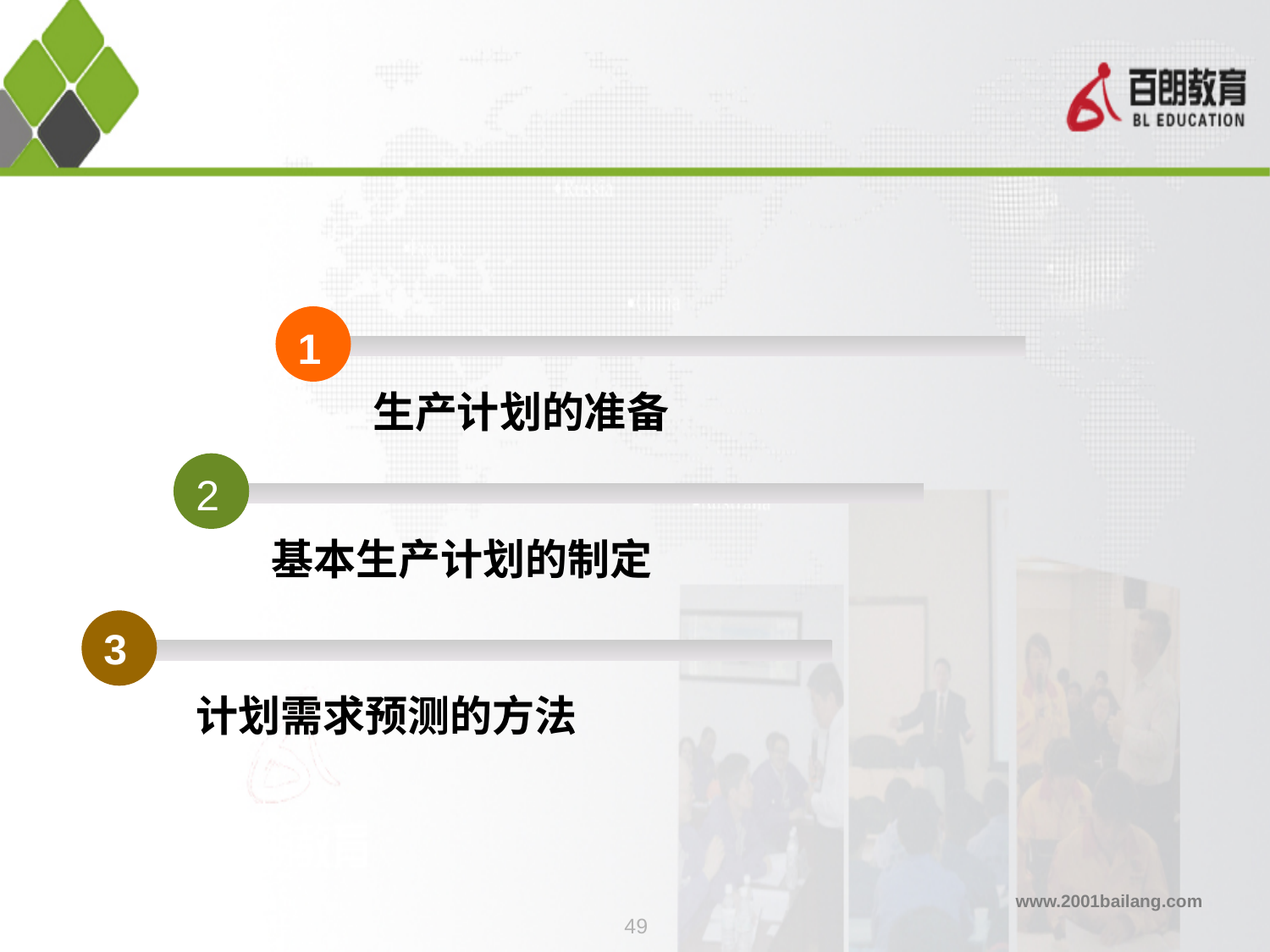

1

生产计划的准备

2

基本生产计划的制定

3

计划需求预测的方法
49